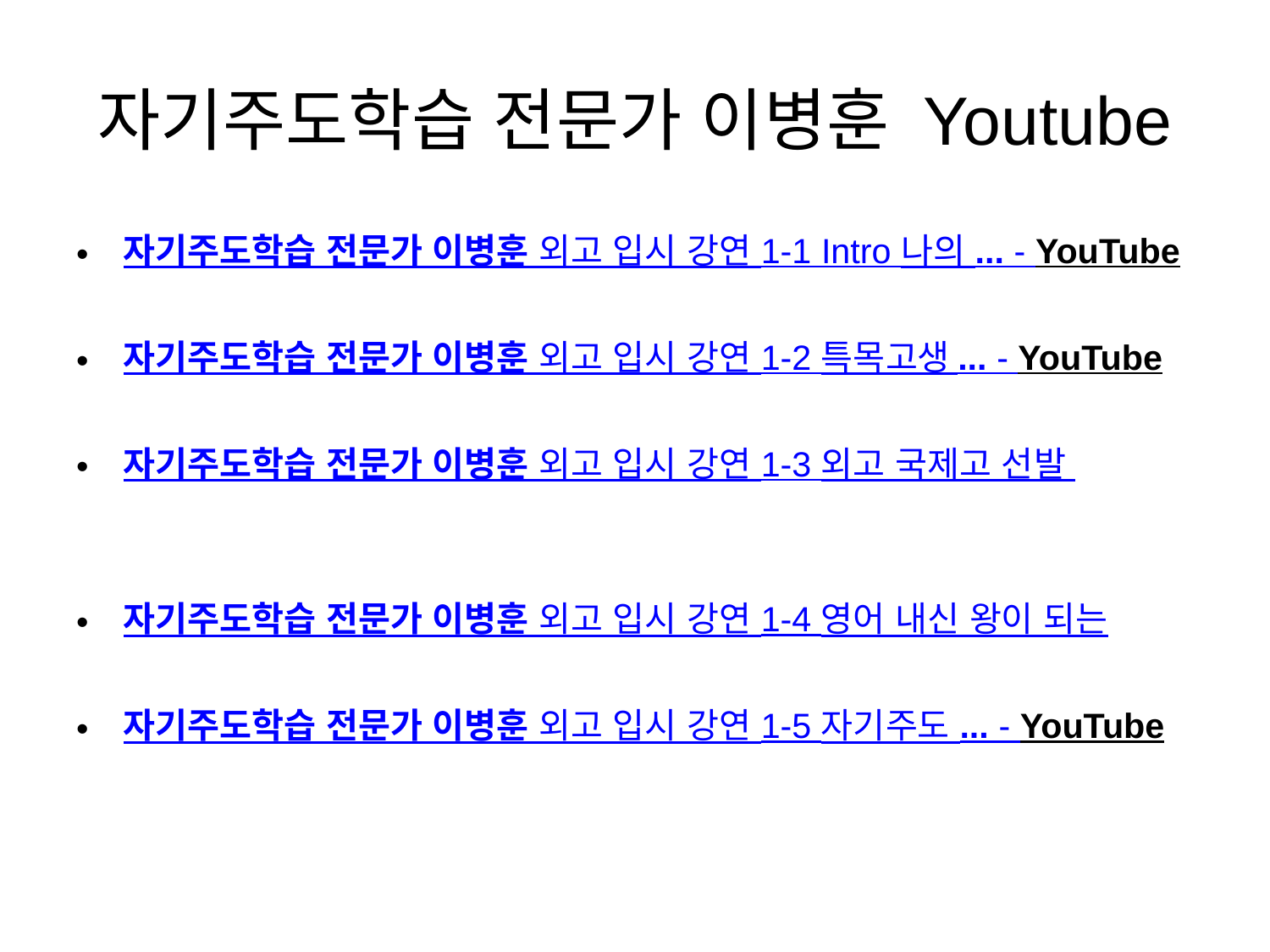

# 자기주도학습 전문가 이병훈 Youtube
자기주도학습 전문가 이병훈 외고 입시 강연 1-1 Intro 나의 ... - YouTube

자기주도학습 전문가 이병훈 외고 입시 강연 1-2 특목고생 ... - YouTube

자기주도학습 전문가 이병훈 외고 입시 강연 1-3 외고 국제고 선발

자기주도학습 전문가 이병훈 외고 입시 강연 1-4 영어 내신 왕이 되는

자기주도학습 전문가 이병훈 외고 입시 강연 1-5 자기주도 ... - YouTube